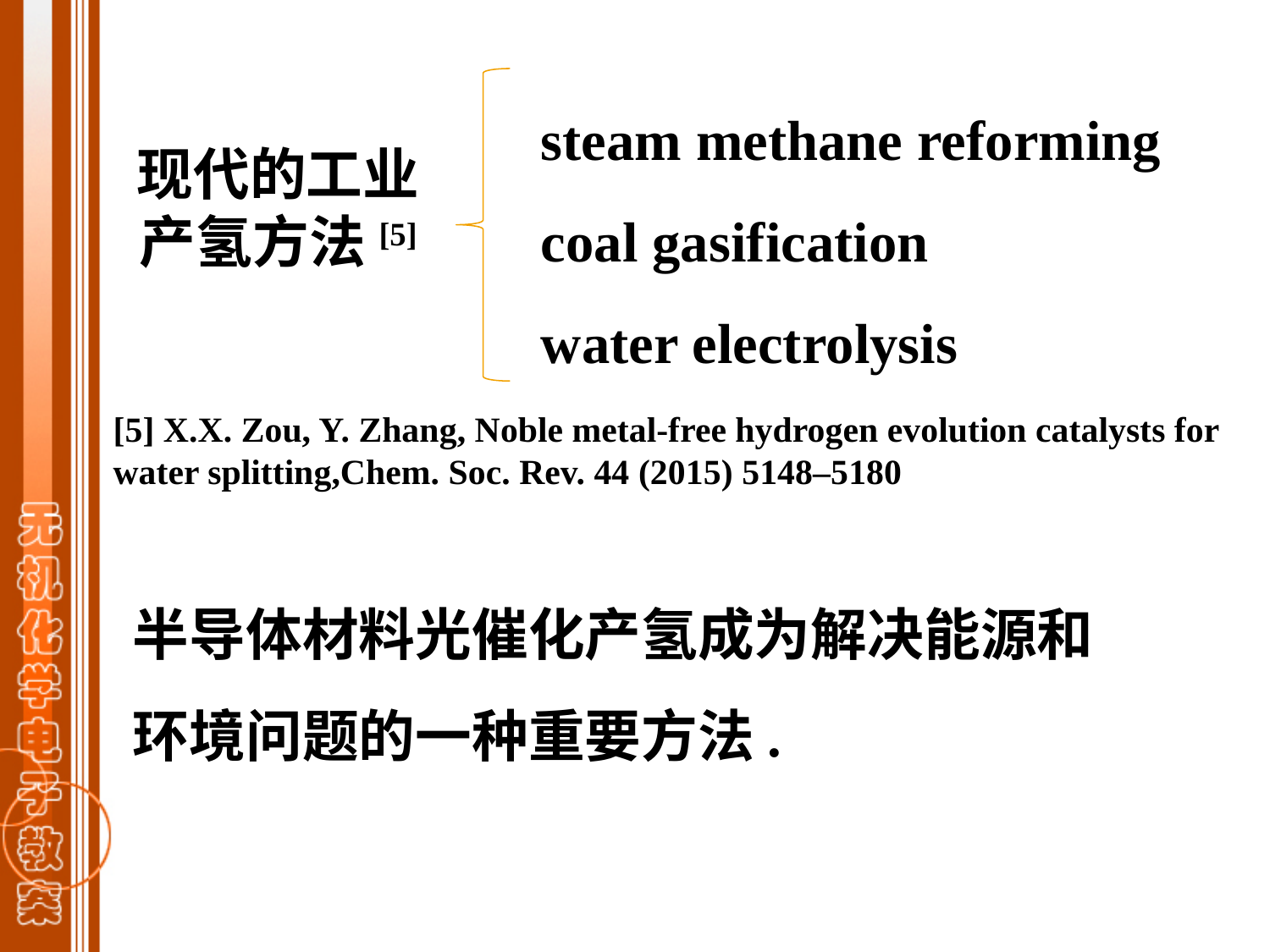

steam methane reforming
coal gasification
water electrolysis

# 现代的工业产氢方法[5]
[5] X.X. Zou, Y. Zhang, Noble metal-free hydrogen evolution catalysts for water splitting,Chem. Soc. Rev. 44 (2015) 5148–5180
半导体材料光催化产氢成为解决能源和环境问题的一种重要方法.